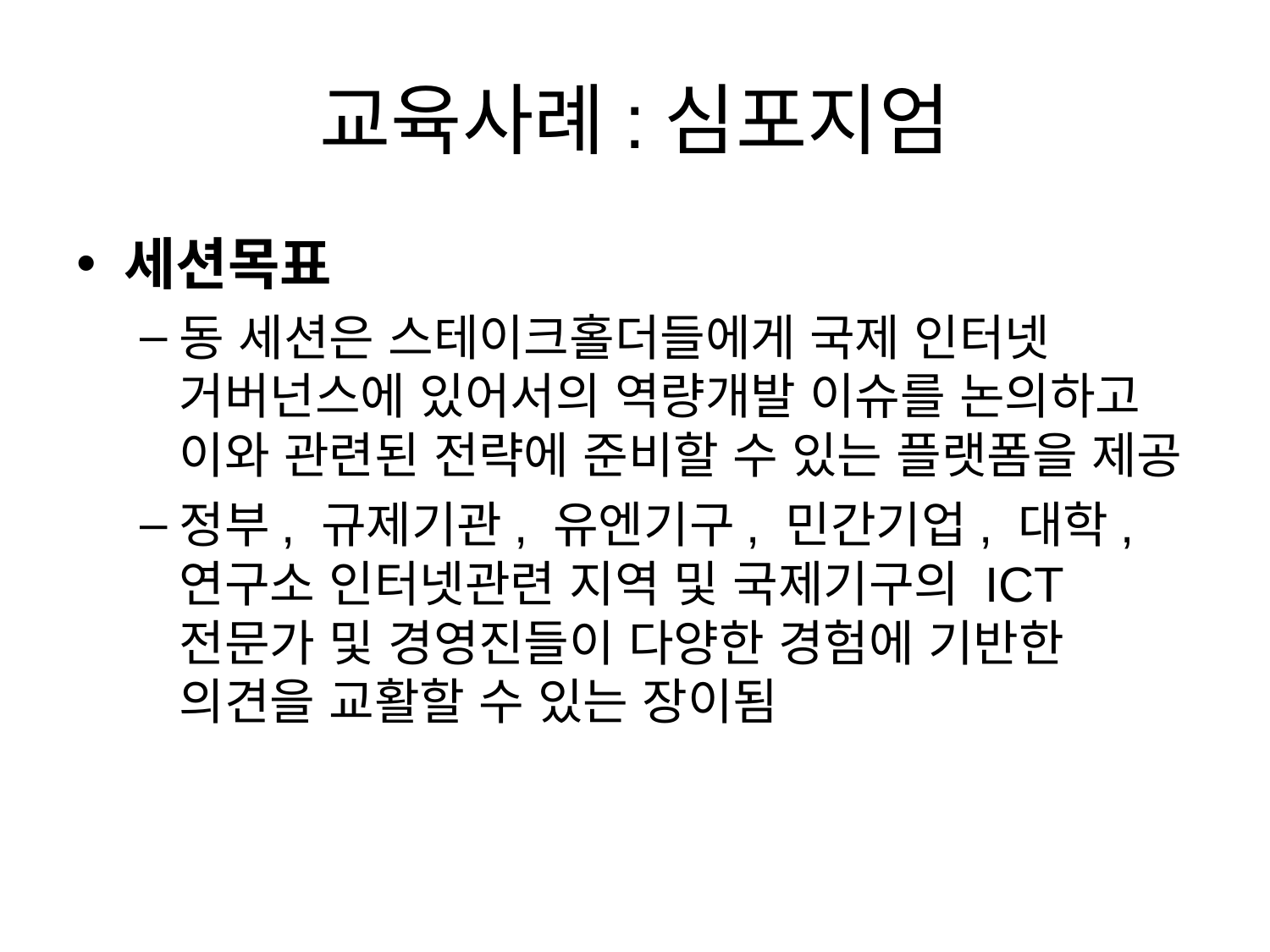

# 교육사례:심포지엄
세션목표
동 세션은 스테이크홀더들에게 국제 인터넷 거버넌스에 있어서의 역량개발 이슈를 논의하고 이와 관련된 전략에 준비할 수 있는 플랫폼을 제공
정부, 규제기관, 유엔기구, 민간기업, 대학, 연구소 인터넷관련 지역 및 국제기구의 ICT 전문가 및 경영진들이 다양한 경험에 기반한 의견을 교활할 수 있는 장이됨